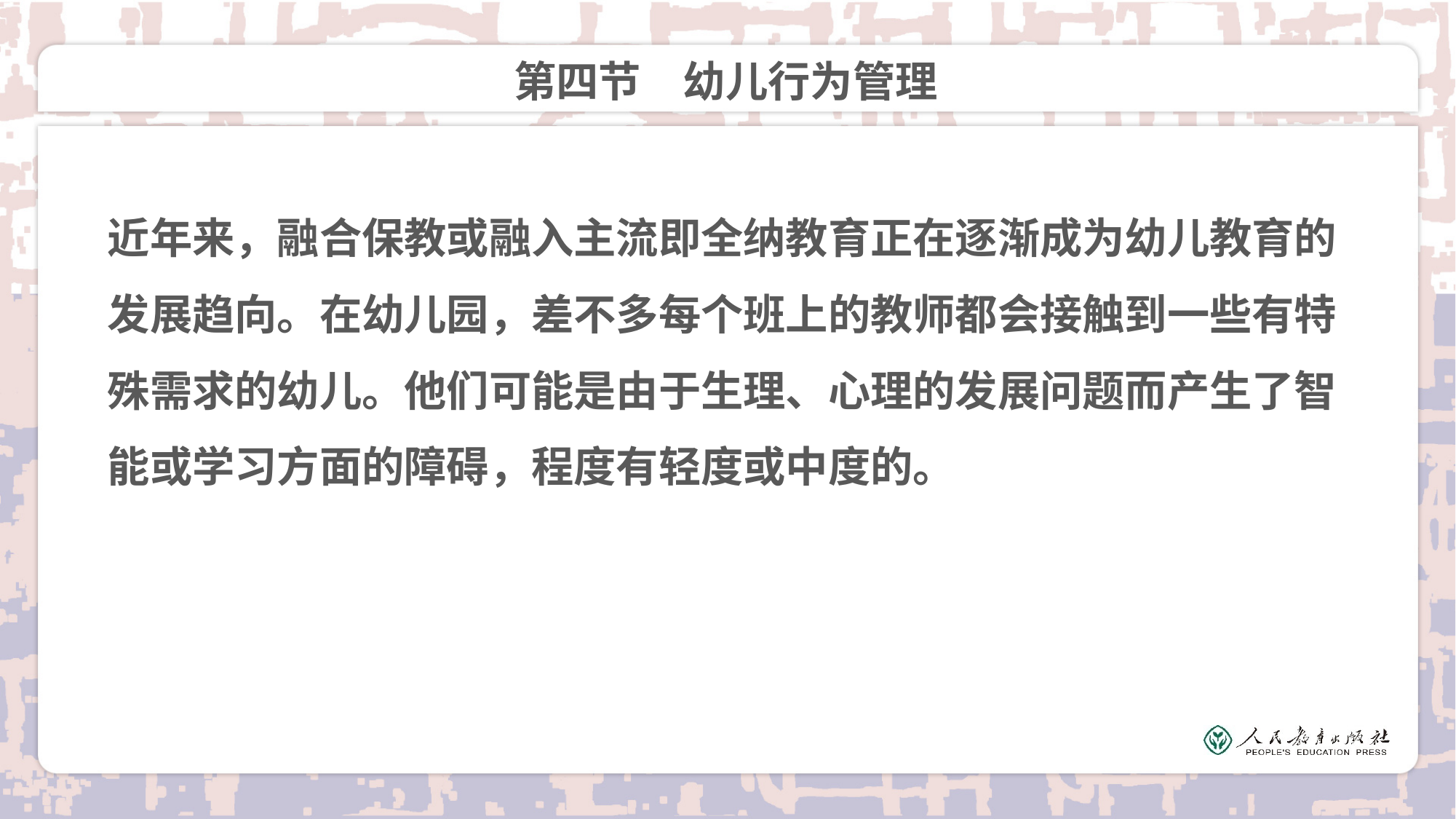

# 第四节　幼儿行为管理
近年来，融合保教或融入主流即全纳教育正在逐渐成为幼儿教育的发展趋向。在幼儿园，差不多每个班上的教师都会接触到一些有特殊需求的幼儿。他们可能是由于生理、心理的发展问题而产生了智能或学习方面的障碍，程度有轻度或中度的。